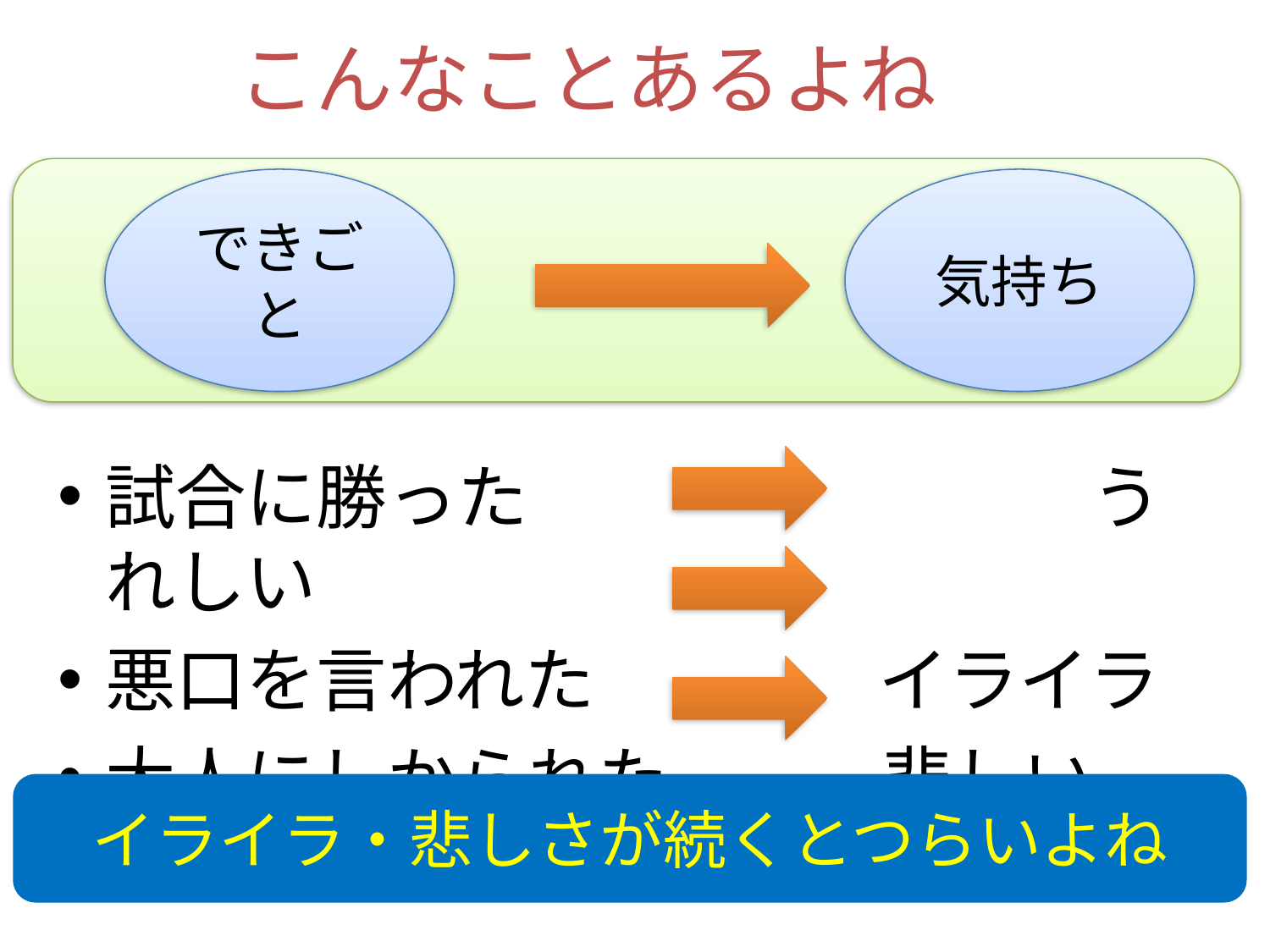

こんなことあるよね

できごと
気持ち

試合に勝った　　　　　　　　うれしい
悪口を言われた 　        　イライラ
大人にしかられた         　悲しい

イライラ・悲しさが続くとつらいよね